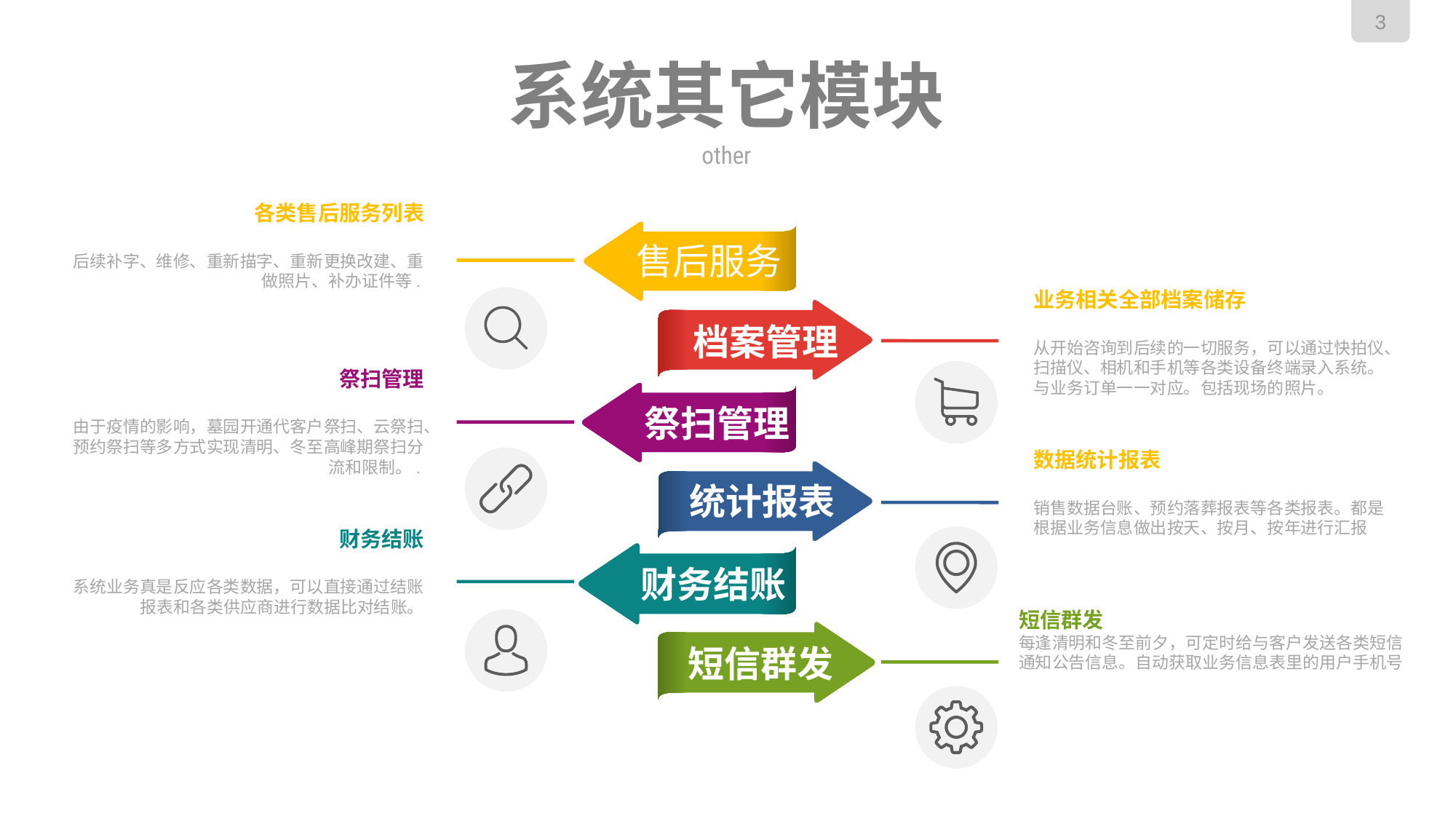

# 系统其它模块
other
各类售后服务列表
后续补字、维修、重新描字、重新更换改建、重做照片、补办证件等.

售后服务

业务相关全部档案储存
从开始咨询到后续的一切服务，可以通过快拍仪、扫描仪、相机和手机等各类设备终端录入系统。与业务订单一一对应。包括现场的照片。

档案管理

祭扫管理
由于疫情的影响，墓园开通代客户祭扫、云祭扫、预约祭扫等多方式实现清明、冬至高峰期祭扫分流和限制。.

祭扫管理

数据统计报表
销售数据台账、预约落葬报表等各类报表。都是根据业务信息做出按天、按月、按年进行汇报

统计报表

财务结账
系统业务真是反应各类数据，可以直接通过结账报表和各类供应商进行数据比对结账。

财务结账

短信群发
每逢清明和冬至前夕，可定时给与客户发送各类短信通知公告信息。自动获取业务信息表里的用户手机号

短信群发